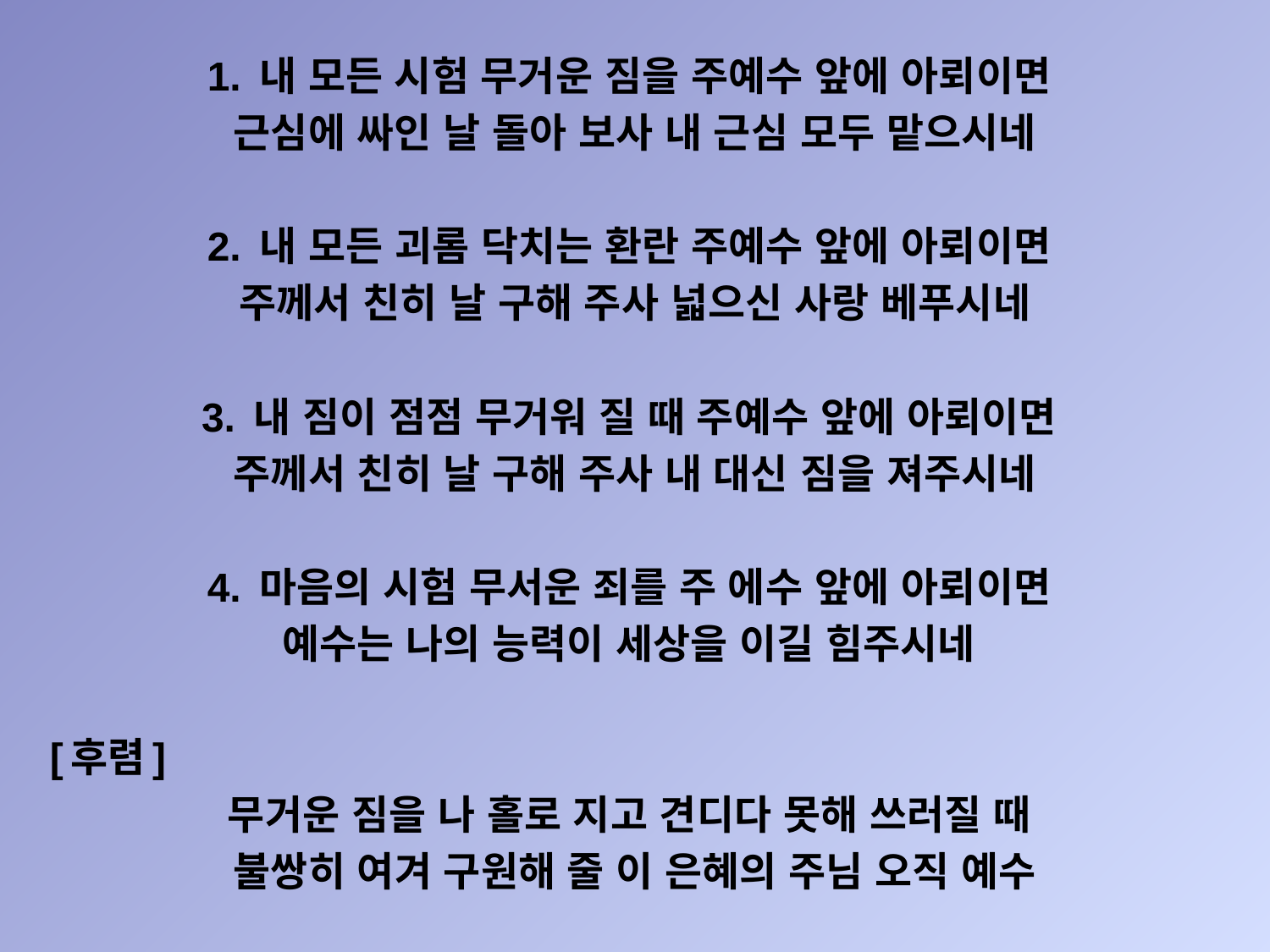

1. 내 모든 시험 무거운 짐을 주예수 앞에 아뢰이면
근심에 싸인 날 돌아 보사 내 근심 모두 맡으시네

2. 내 모든 괴롬 닥치는 환란 주예수 앞에 아뢰이면
주께서 친히 날 구해 주사 넓으신 사랑 베푸시네

3. 내 짐이 점점 무거워 질 때 주예수 앞에 아뢰이면
주께서 친히 날 구해 주사 내 대신 짐을 져주시네

4. 마음의 시험 무서운 죄를 주 에수 앞에 아뢰이면
예수는 나의 능력이 세상을 이길 힘주시네

[후렴]
무거운 짐을 나 홀로 지고 견디다 못해 쓰러질 때
불쌍히 여겨 구원해 줄 이 은혜의 주님 오직 예수